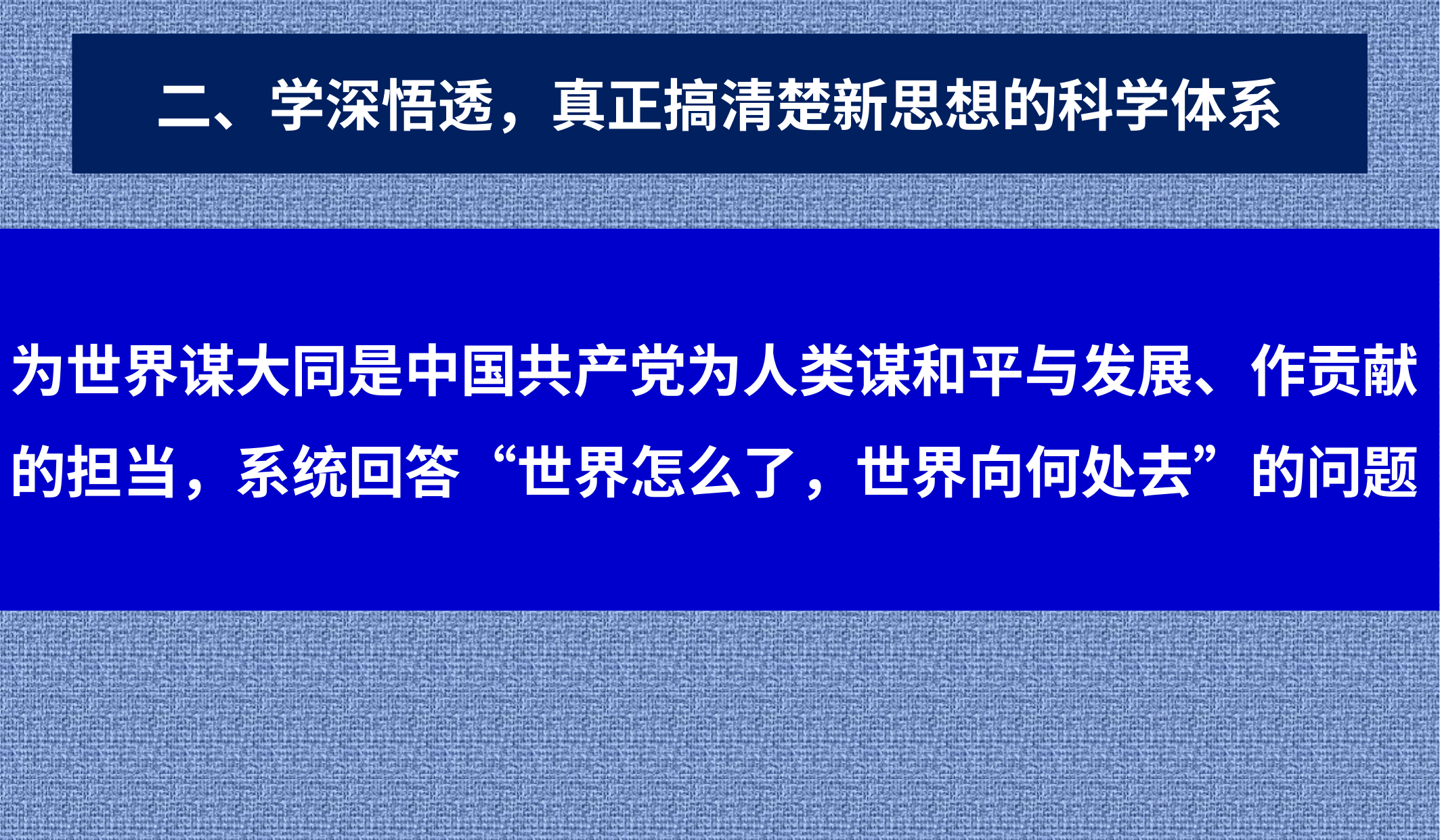

# 二、学深悟透，真正搞清楚新思想的科学体系

为世界谋大同是中国共产党为人类谋和平与发展、作贡献的担当，系统回答“世界怎么了，世界向何处去”的问题